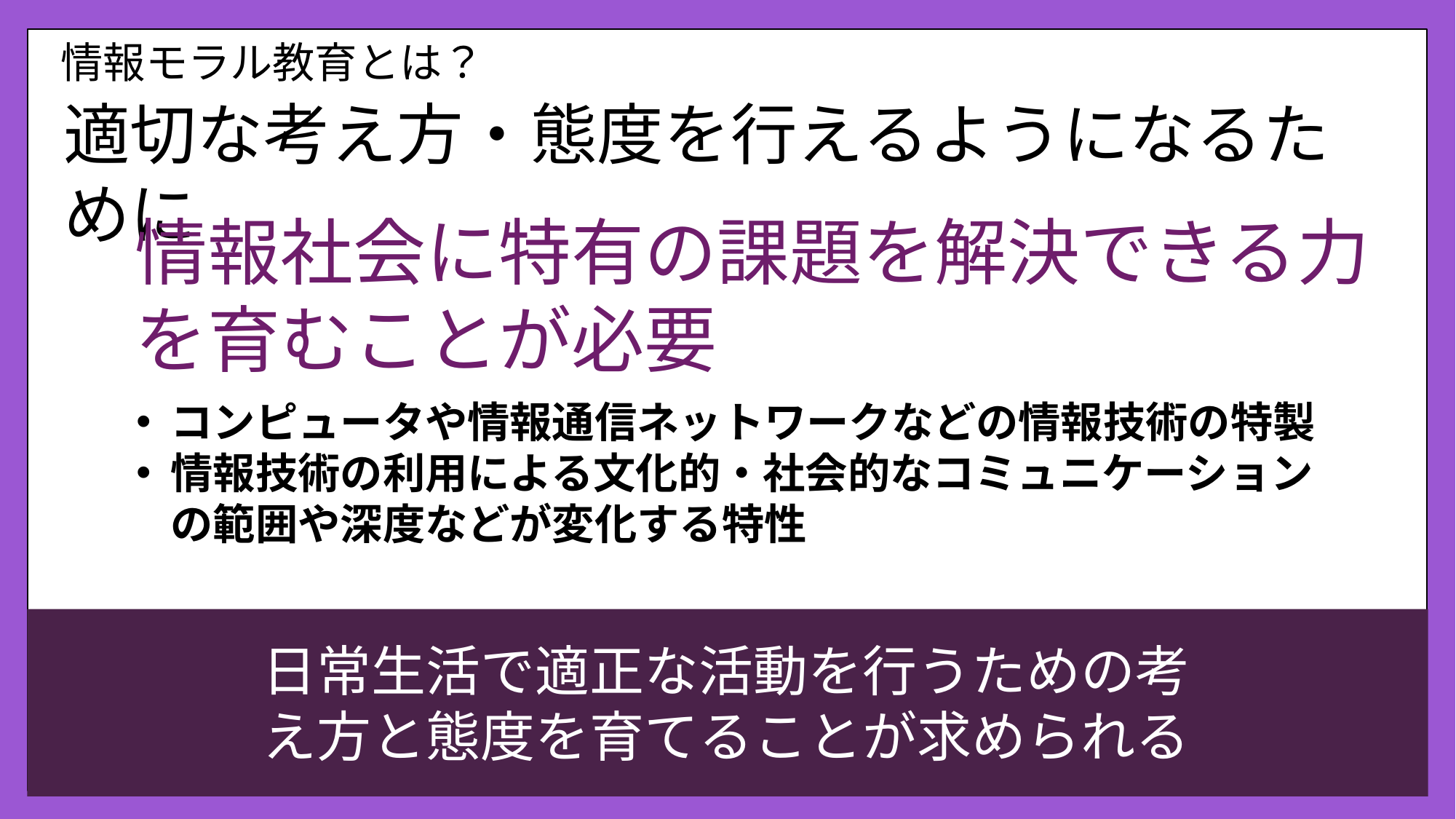

情報モラル教育とは？
適切な考え方・態度を行えるようになるために
情報社会に特有の課題を解決できる力を育むことが必要
コンピュータや情報通信ネットワークなどの情報技術の特製
情報技術の利用による文化的・社会的なコミュニケーションの範囲や深度などが変化する特性

日常生活で適正な活動を行うための考え方と態度を育てることが求められる